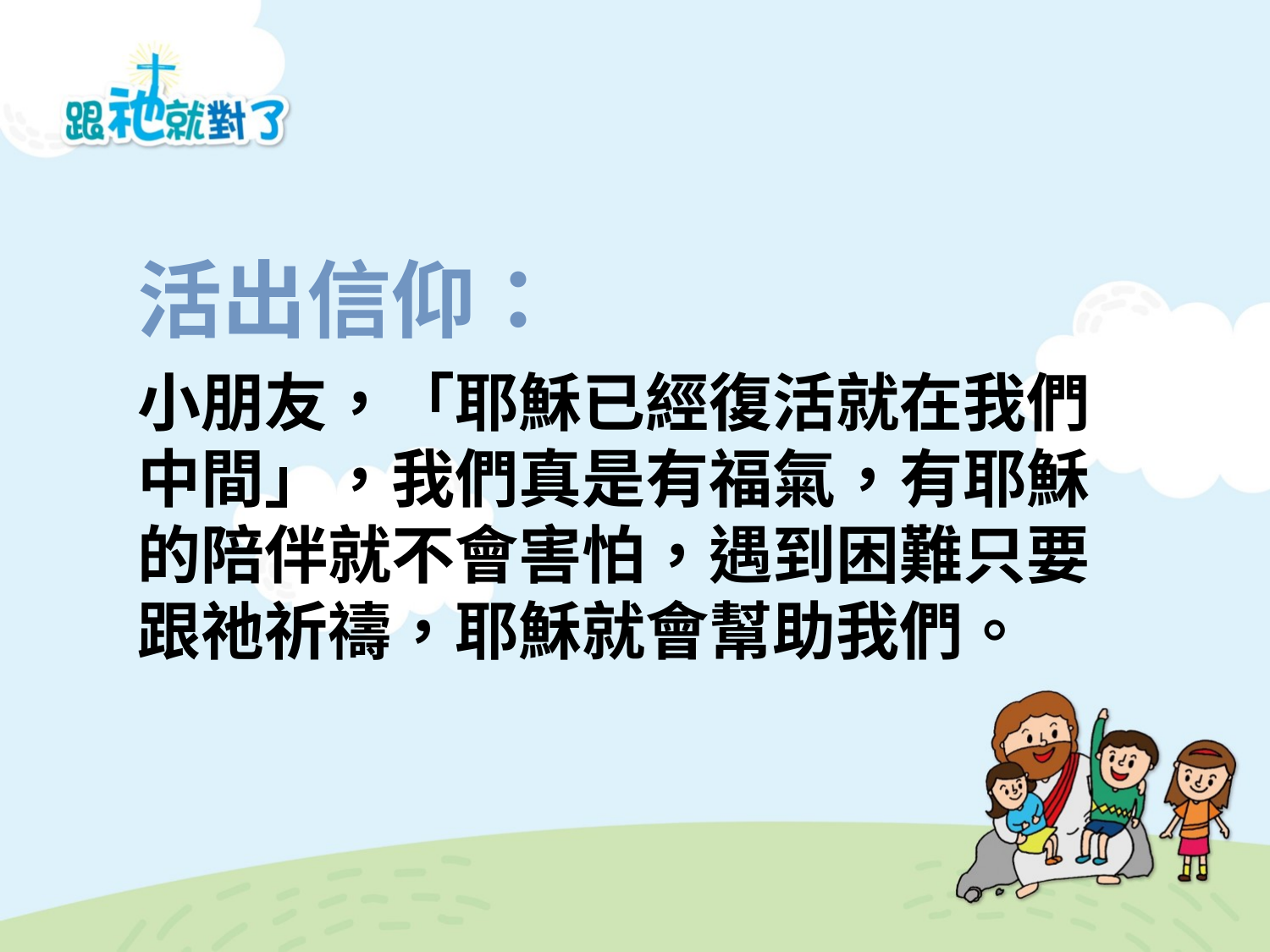

活出信仰：
小朋友，「耶穌已經復活就在我們中間」，我們真是有福氣，有耶穌的陪伴就不會害怕，遇到困難只要跟祂祈禱，耶穌就會幫助我們。